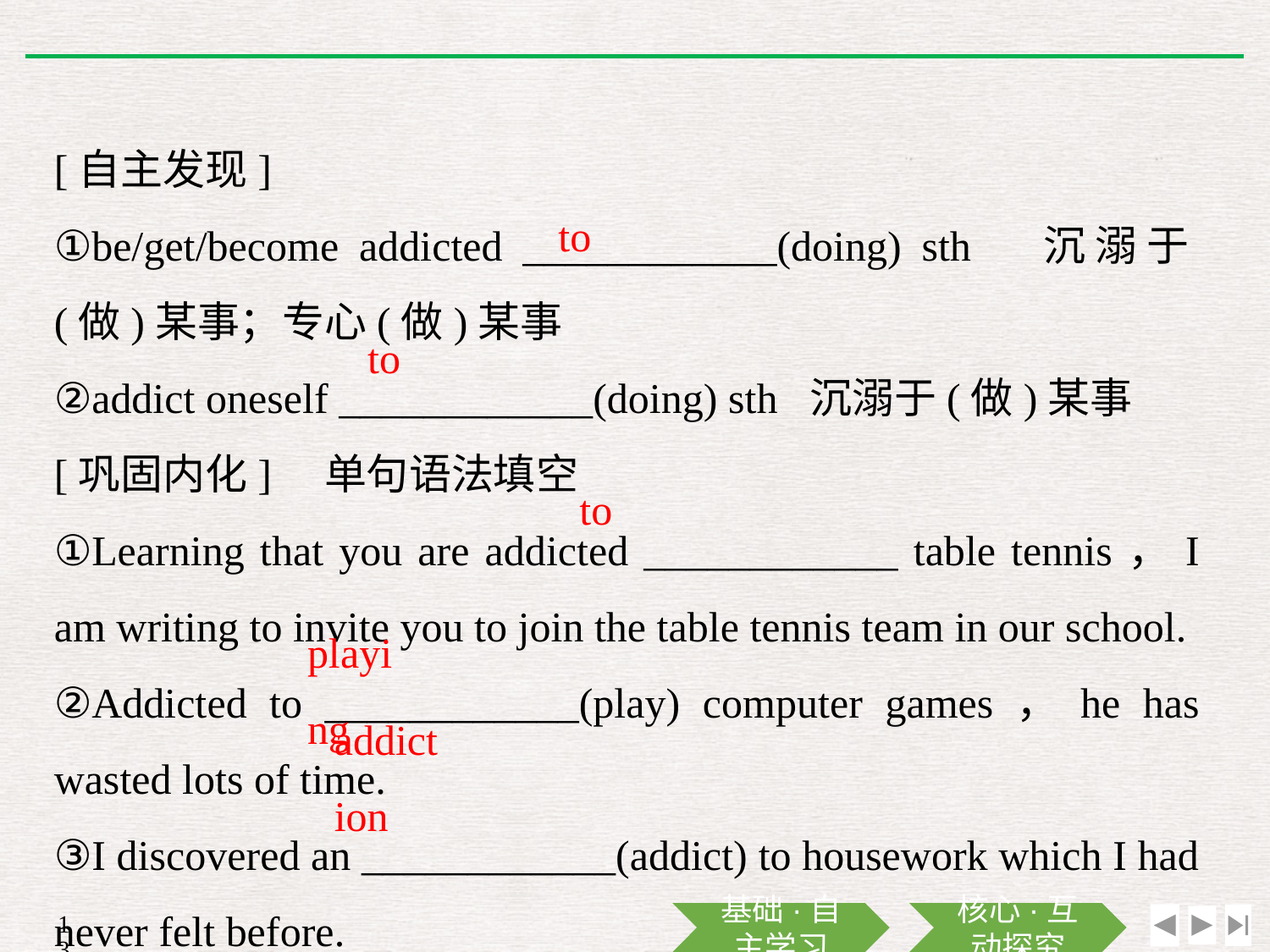

[自主发现]
①be/get/become addicted ____________(doing) sth　沉溺于(做)某事；专心(做)某事
②addict oneself ____________(doing) sth  沉溺于(做)某事
[巩固内化]　单句语法填空
①Learning that you are addicted ____________ table tennis，I am writing to invite you to join the table tennis team in our school.
②Addicted to ____________(play) computer games，he has wasted lots of time.
③I discovered an ____________(addict) to housework which I had never felt before.
to
to
to
playing
addiction